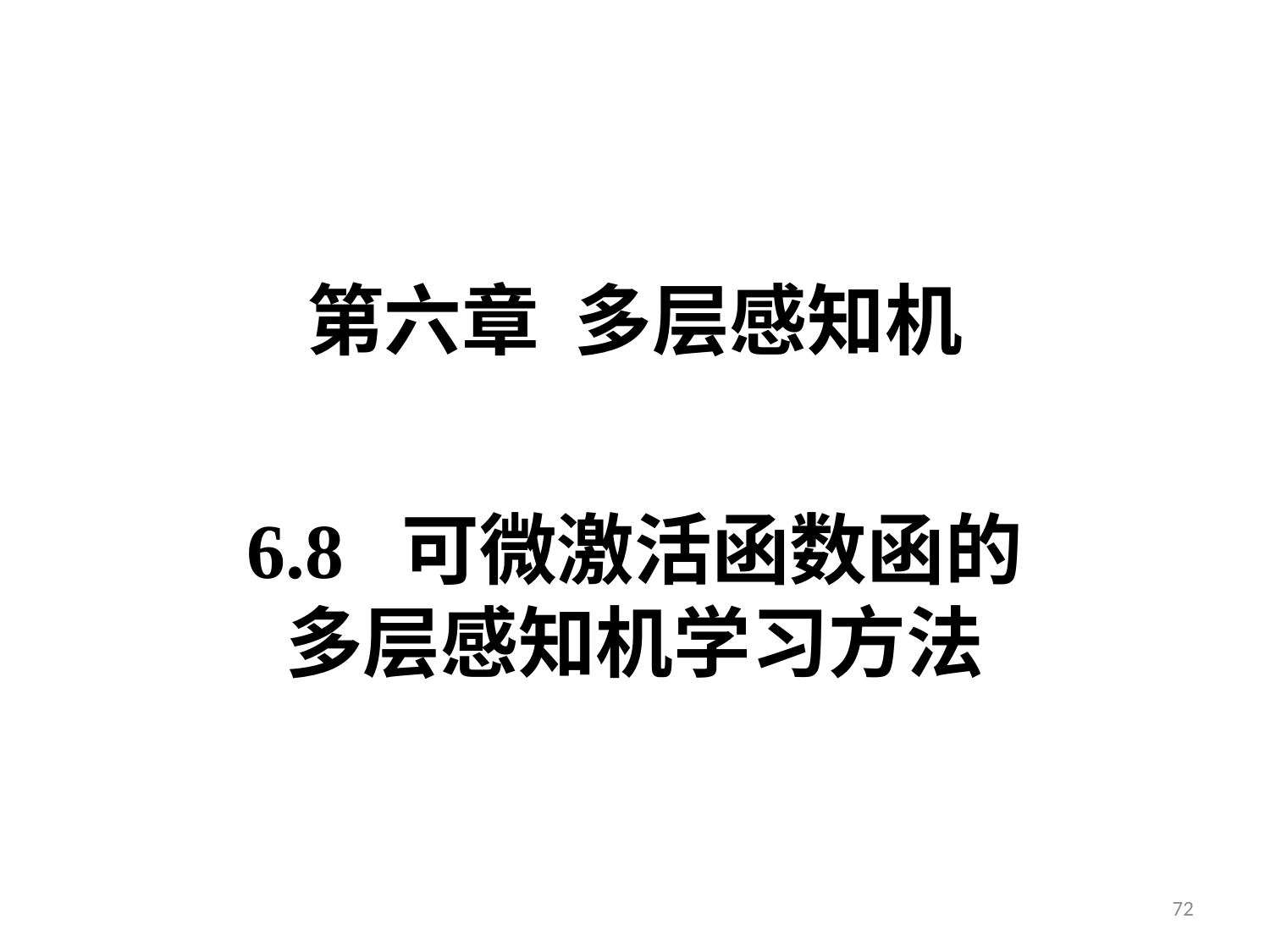

第六章  多层感知机
# 6.8  可微激活函数函的 多层感知机学习方法
72